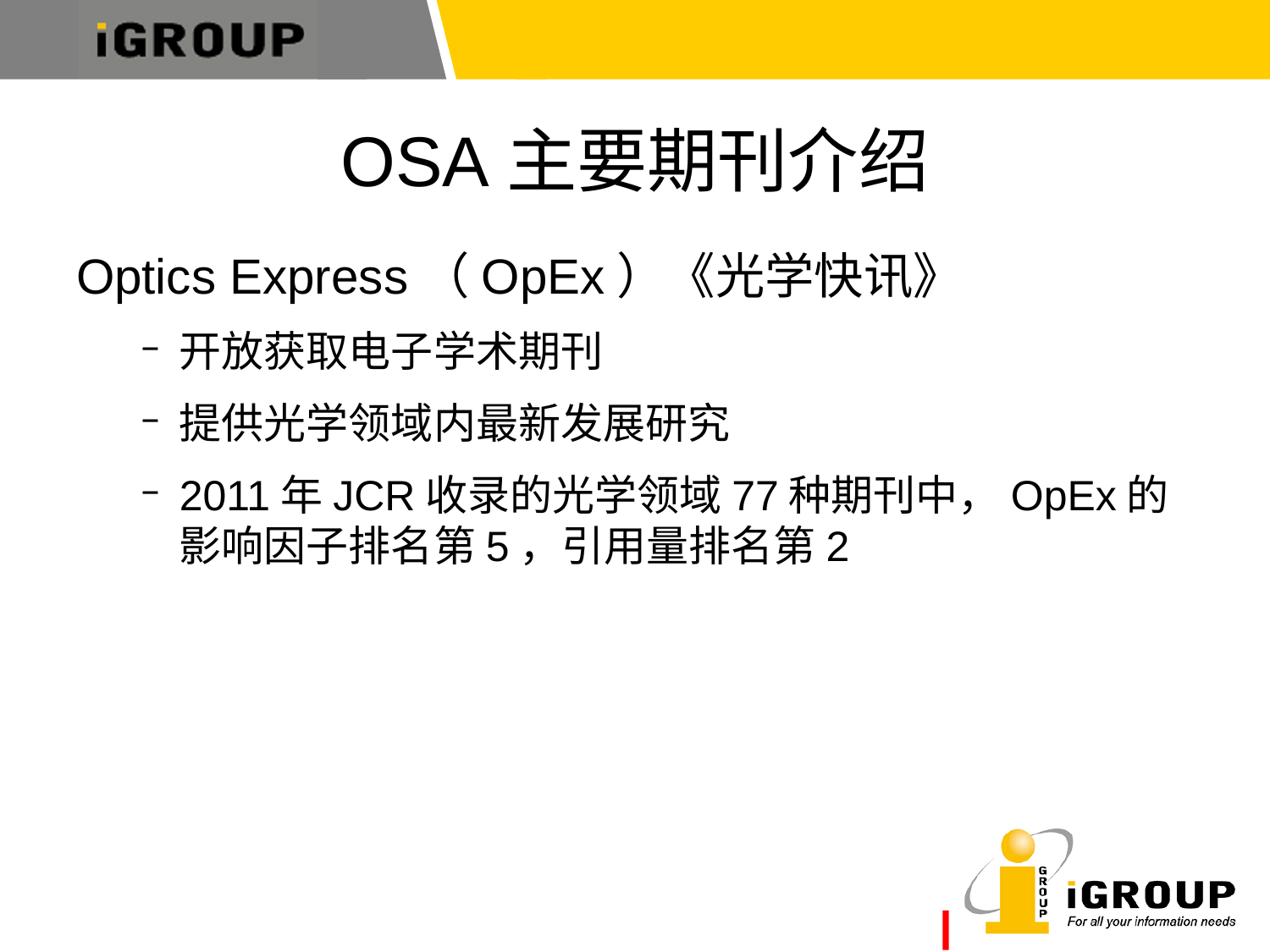

# OSA主要期刊介绍
Optics Express（OpEx）《光学快讯》
开放获取电子学术期刊
提供光学领域内最新发展研究
2011年JCR收录的光学领域77种期刊中，OpEx的影响因子排名第5，引用量排名第2